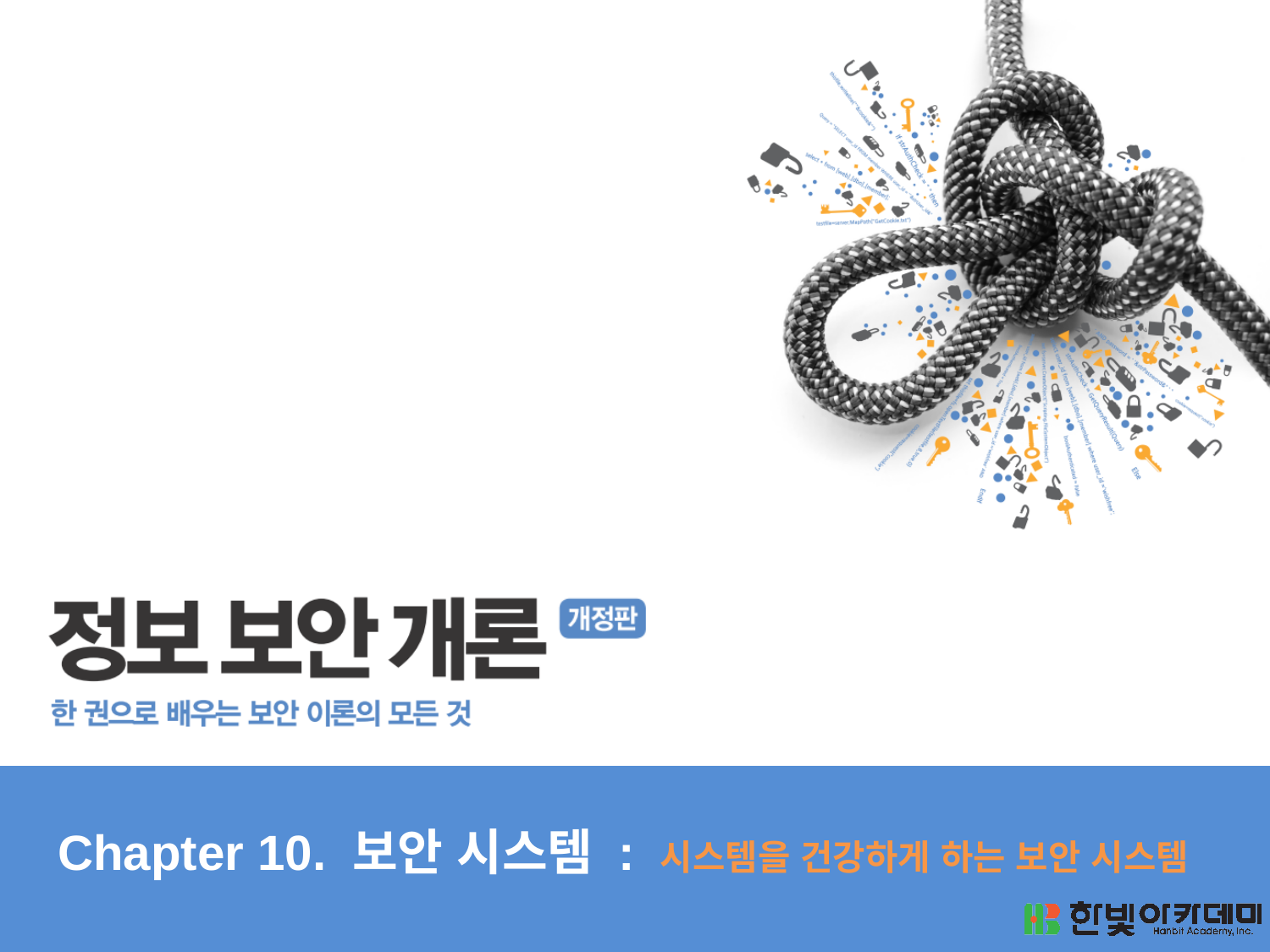

# Chapter 10. 보안 시스템 : 시스템을 건강하게 하는 보안 시스템